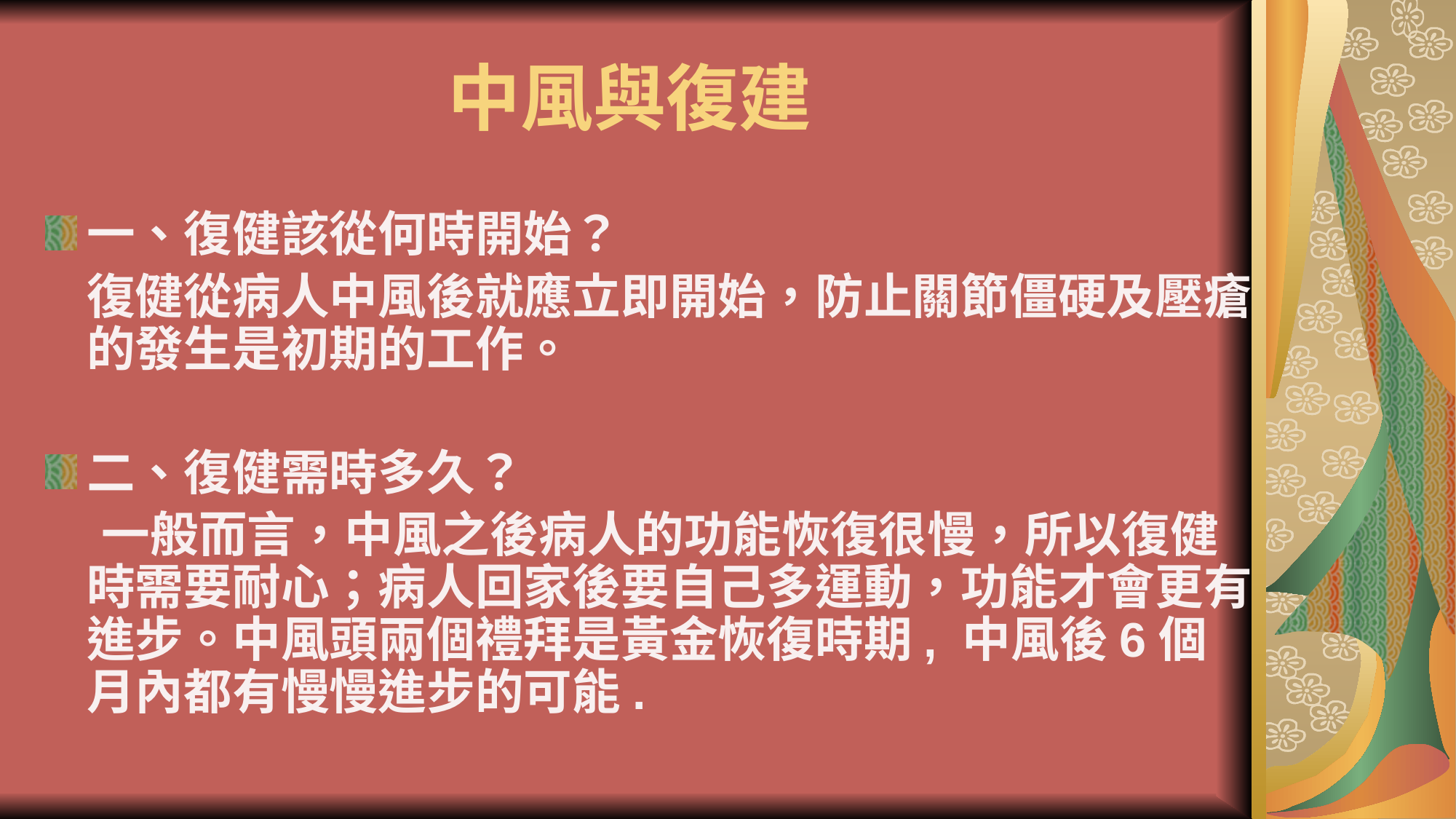

# 中風與復建

一、復健該從何時開始？
	復健從病人中風後就應立即開始，防止關節僵硬及壓瘡的發生是初期的工作。

二、復健需時多久？
    一般而言，中風之後病人的功能恢復很慢，所以復健時需要耐心；病人回家後要自己多運動，功能才會更有進步。中風頭兩個禮拜是黃金恢復時期, 中風後6個月內都有慢慢進步的可能.